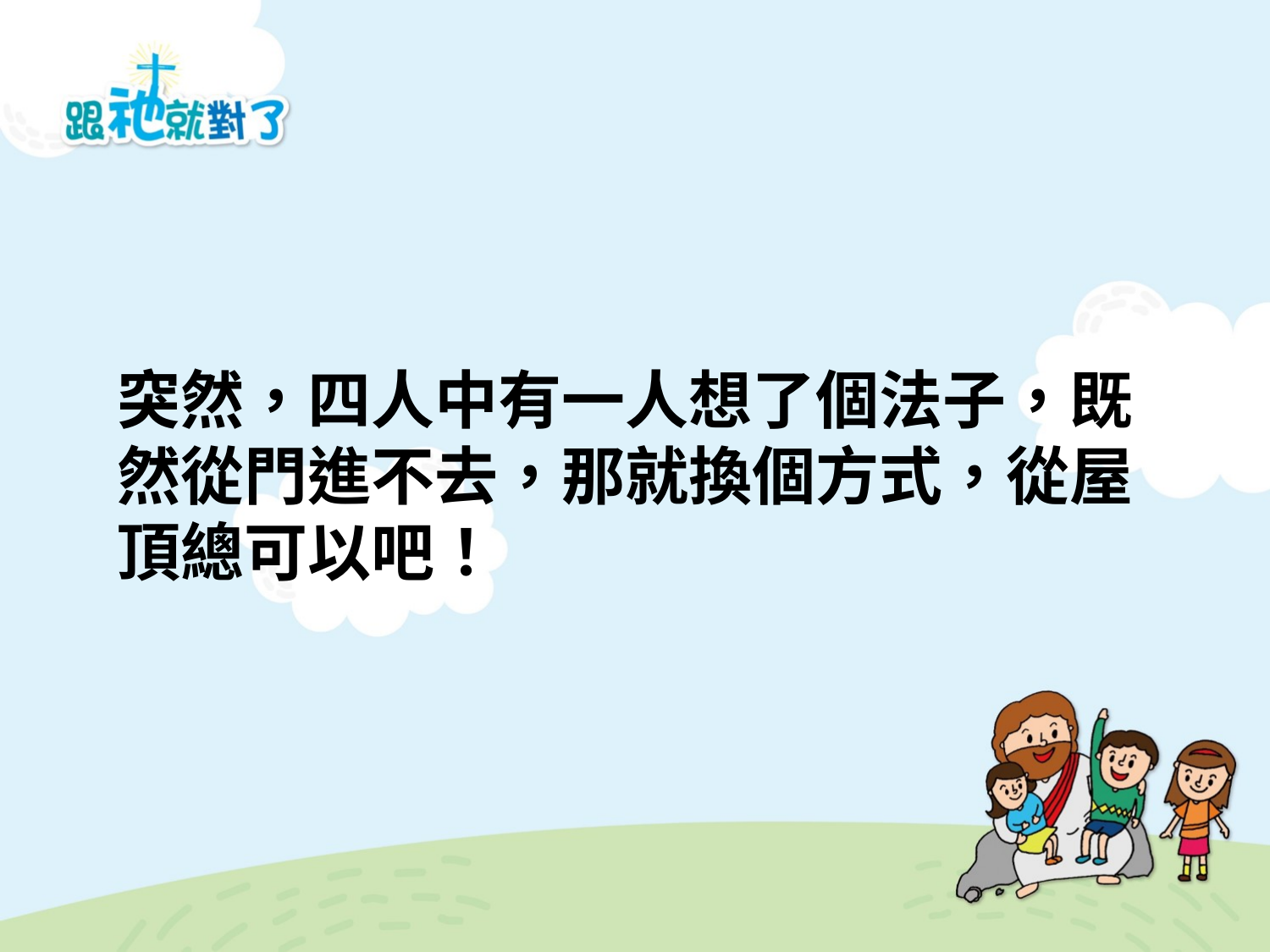

突然，四人中有一人想了個法子，既然從門進不去，那就換個方式，從屋頂總可以吧！